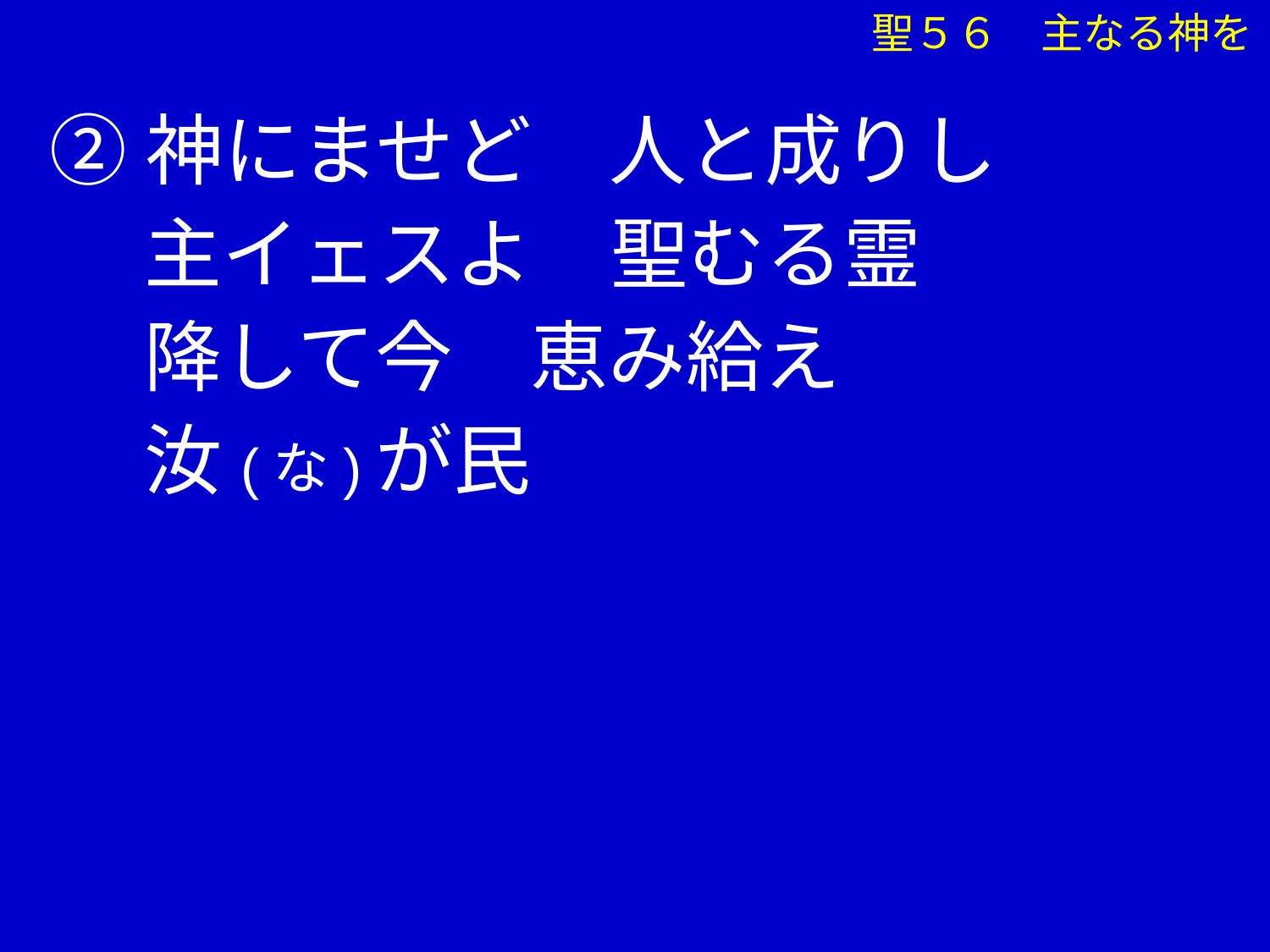

②神にませど　人と成りし
　 主イェスよ　聖むる霊
　 降して今　恵み給え
　 汝(な)が民
聖５６　主なる神を